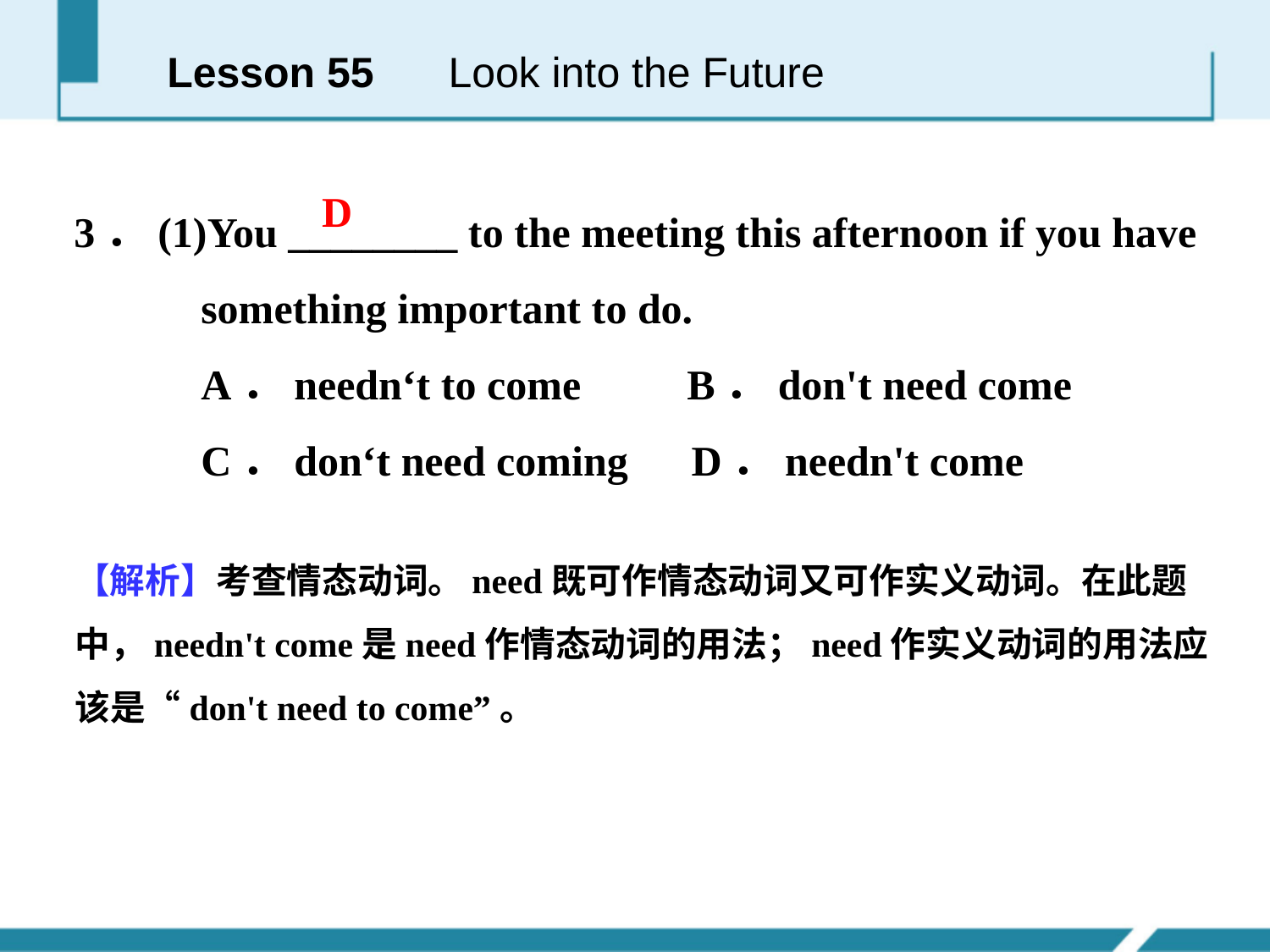

Lesson 55 　Look into the Future
3．(1)You ________ to the meeting this afternoon if you have
            something important to do.
            A．needn‘t to come          B．don't need come
            C．don‘t need coming      D．needn't come
D

【解析】考查情态动词。need既可作情态动词又可作实义动词。在此题中，needn't come是need作情态动词的用法；need作实义动词的用法应该是“don't need to come”。